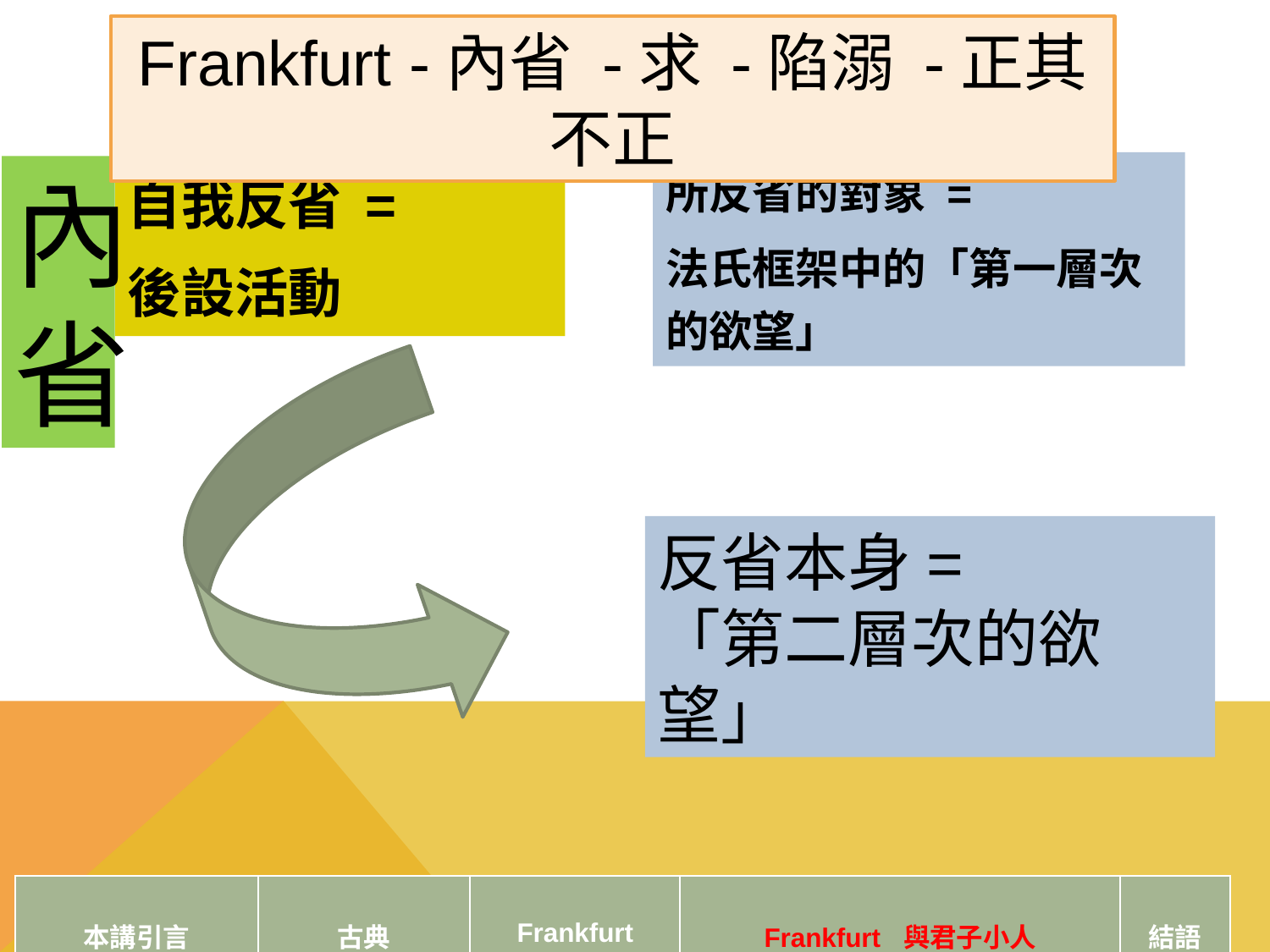

Frankfurt -內省 -求 -陷溺 -正其不正
所反省的對象 =
法氏框架中的「第一層次的欲望」
內省
自我反省 =
後設活動

反省本身=
「第二層次的欲望」
| 本講引言 | 古典 | Frankfurt | Frankfurt 與君子小人 | 結語 |
| --- | --- | --- | --- | --- |